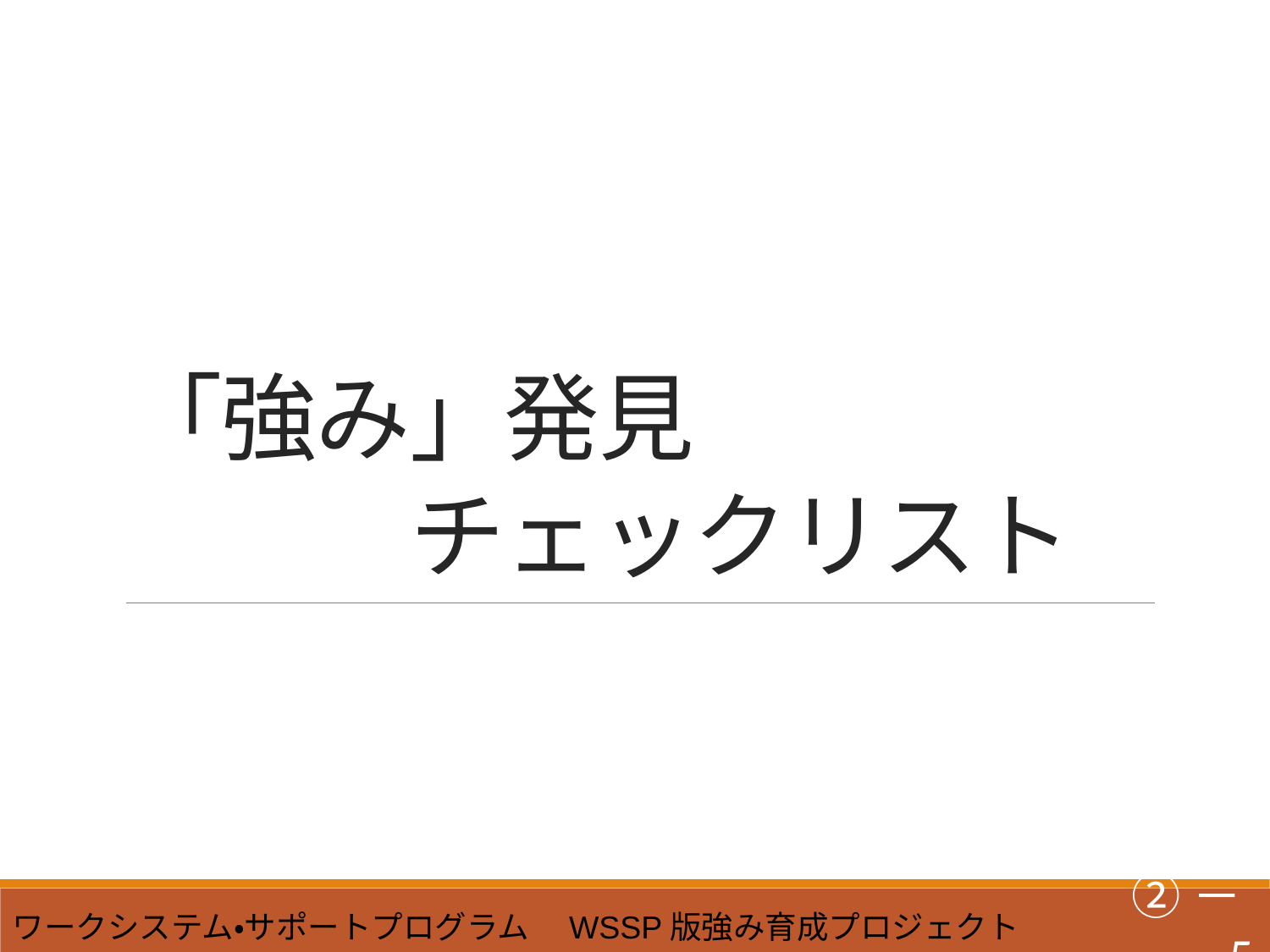

# 「強み」発見 　　　チェックリスト
②－5
ワークシステム・サポートプログラム　WSSP版強み育成プロジェクト